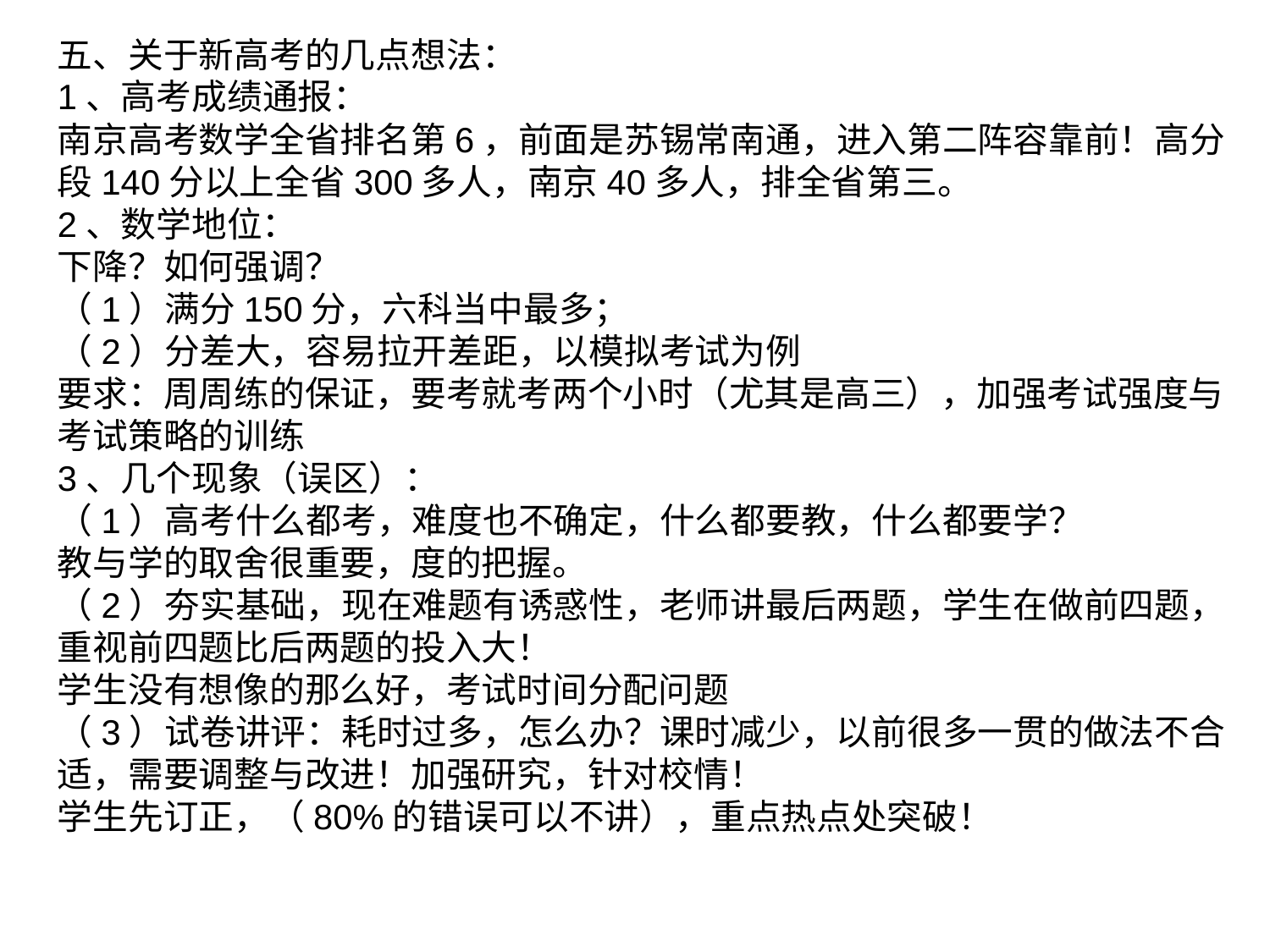

五、关于新高考的几点想法：
1、高考成绩通报：
南京高考数学全省排名第6，前面是苏锡常南通，进入第二阵容靠前！高分段140分以上全省300多人，南京40多人，排全省第三。
2、数学地位：
下降？如何强调？
（1）满分150分，六科当中最多；
（2）分差大，容易拉开差距，以模拟考试为例
要求：周周练的保证，要考就考两个小时（尤其是高三），加强考试强度与考试策略的训练
3、几个现象（误区）：
（1）高考什么都考，难度也不确定，什么都要教，什么都要学？
教与学的取舍很重要，度的把握。
（2）夯实基础，现在难题有诱惑性，老师讲最后两题，学生在做前四题，重视前四题比后两题的投入大！
学生没有想像的那么好，考试时间分配问题
（3）试卷讲评：耗时过多，怎么办？课时减少，以前很多一贯的做法不合适，需要调整与改进！加强研究，针对校情！
学生先订正，（80%的错误可以不讲），重点热点处突破！